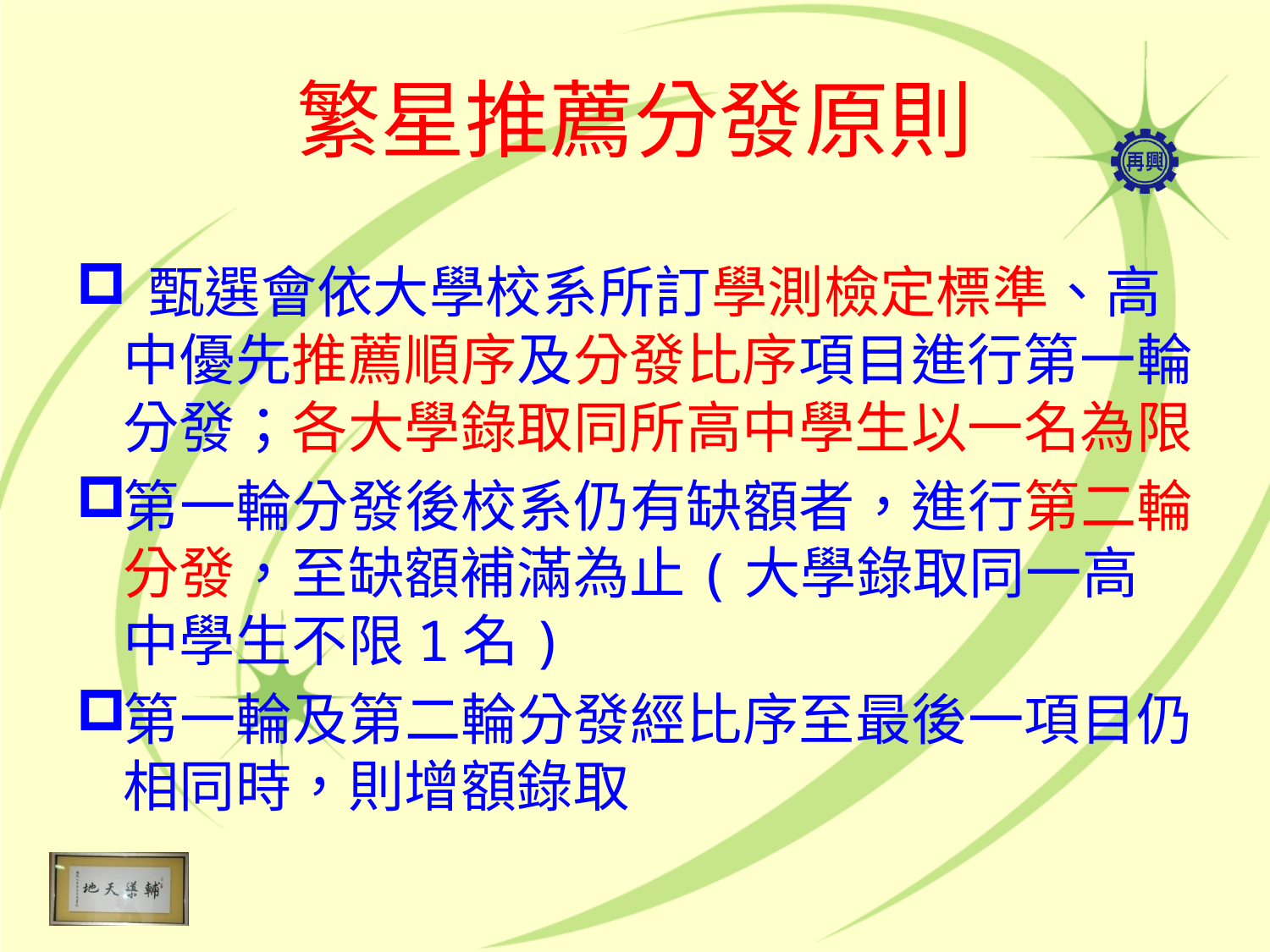

# 繁星推薦分發原則

 甄選會依大學校系所訂學測檢定標準、高中優先推薦順序及分發比序項目進行第一輪分發；各大學錄取同所高中學生以一名為限
第一輪分發後校系仍有缺額者，進行第二輪分發，至缺額補滿為止(大學錄取同一高中學生不限1名)
第一輪及第二輪分發經比序至最後一項目仍相同時，則增額錄取